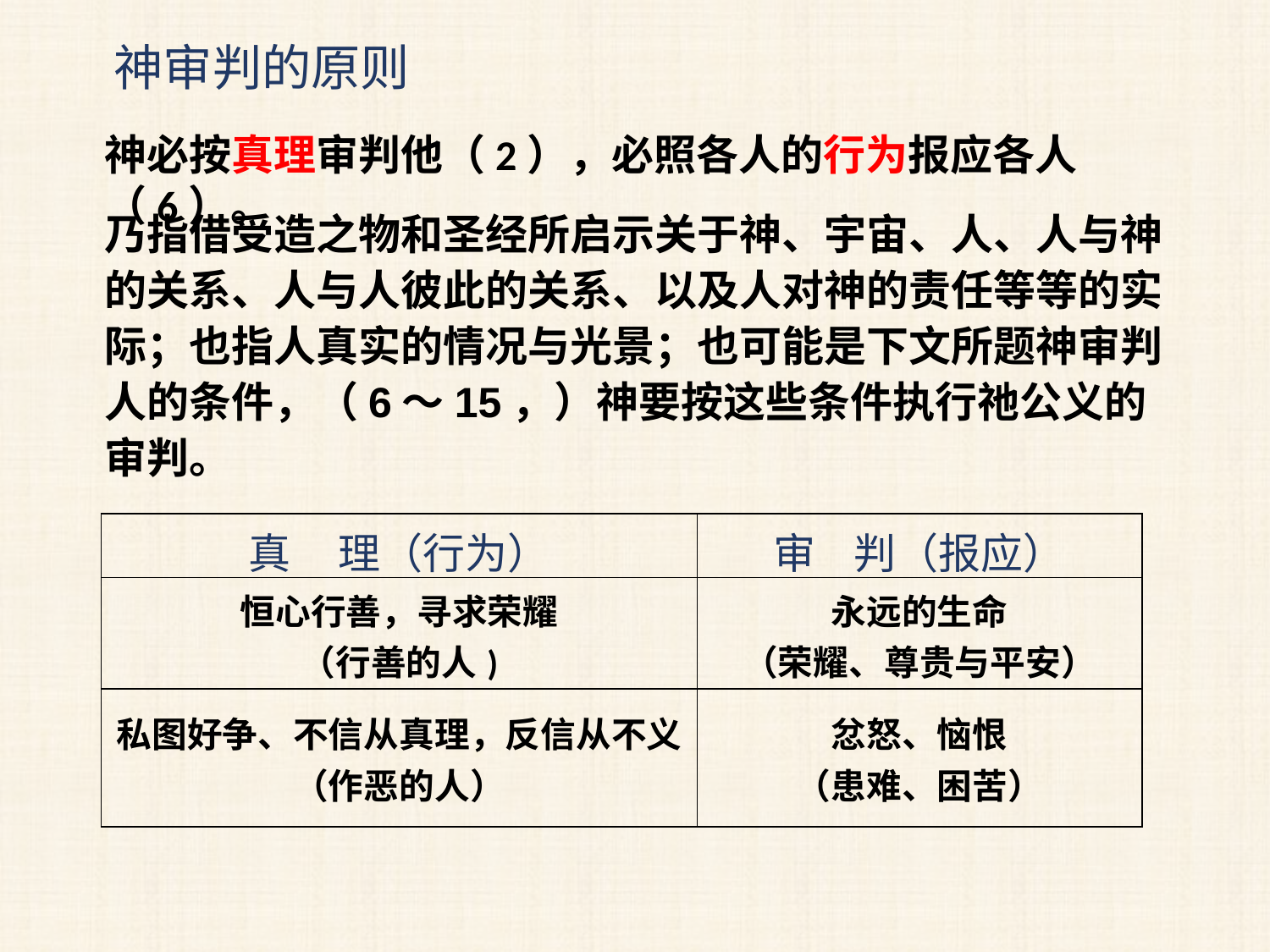

神审判的原则
神必按真理审判他（2），必照各人的行为报应各人（6）。
乃指借受造之物和圣经所启示关于神、宇宙、人、人与神的关系、人与人彼此的关系、以及人对神的责任等等的实际；也指人真实的情况与光景；也可能是下文所题神审判人的条件，（6～15，）神要按这些条件执行祂公义的审判。
| 真 理（行为） | 审 判（报应） |
| --- | --- |
| 恒心行善，寻求荣耀 （行善的人) | 永远的生命 （荣耀、尊贵与平安） |
| 私图好争、不信从真理，反信从不义 （作恶的人） | 忿怒、恼恨 （患难、困苦） |